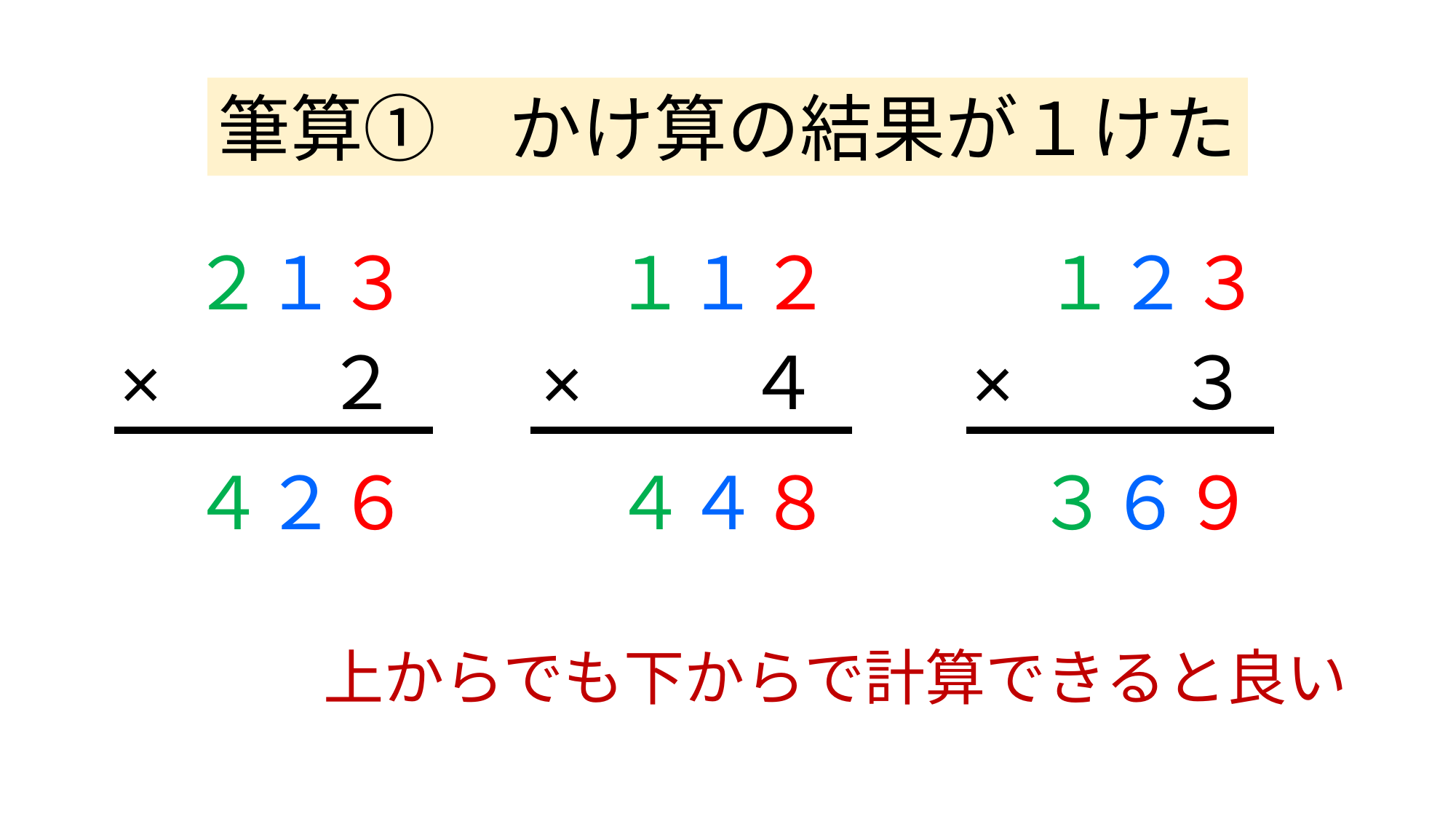

筆算①　かけ算の結果が１けた
２１３
１１２
１２３
×　　２
×　　４
×　　３
４２６
４４８
３６９
上からでも下からで計算できると良い